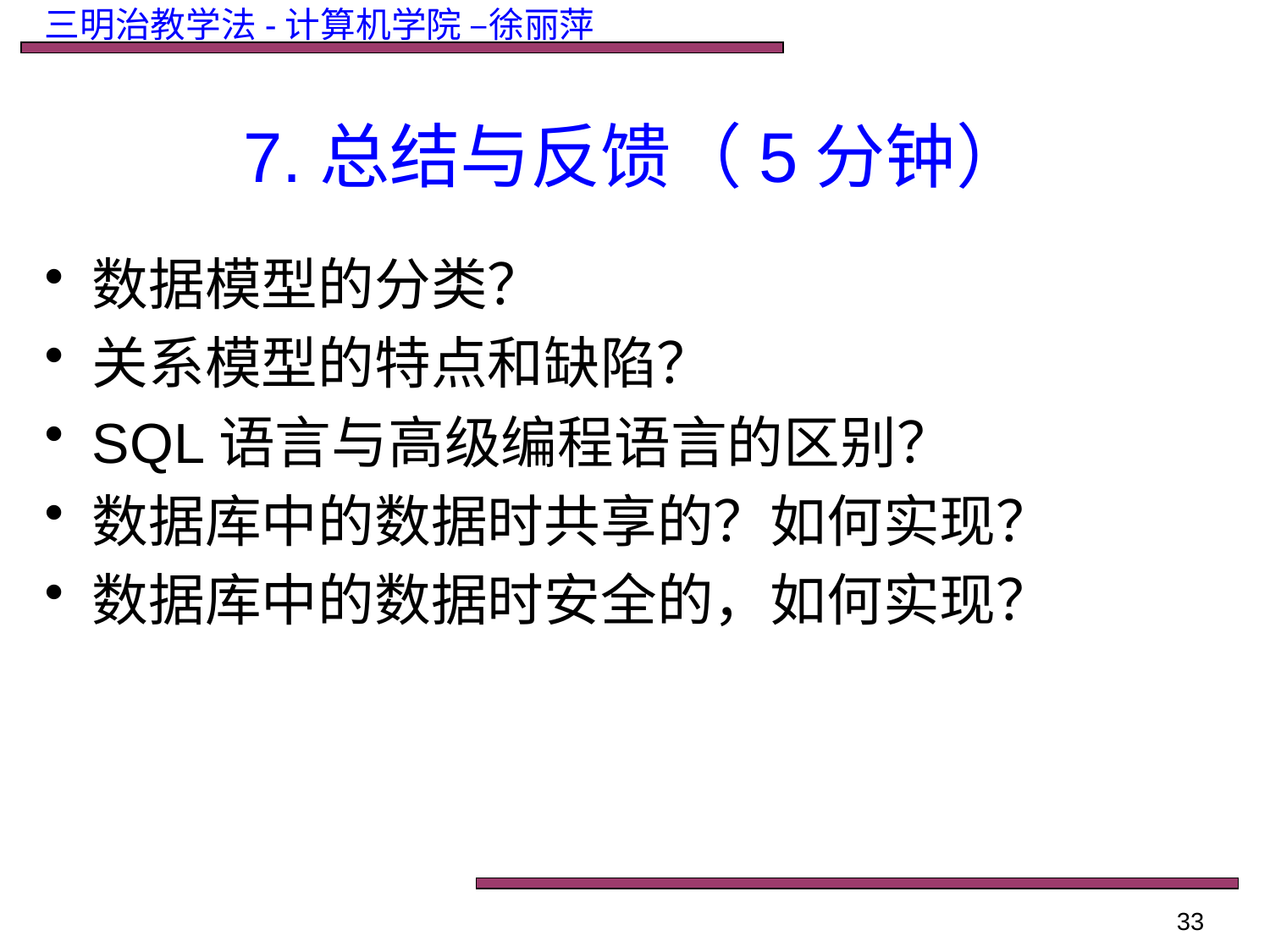

7.总结与反馈（5分钟）

数据模型的分类？
关系模型的特点和缺陷？
SQL语言与高级编程语言的区别？
数据库中的数据时共享的？如何实现？
数据库中的数据时安全的，如何实现？

33